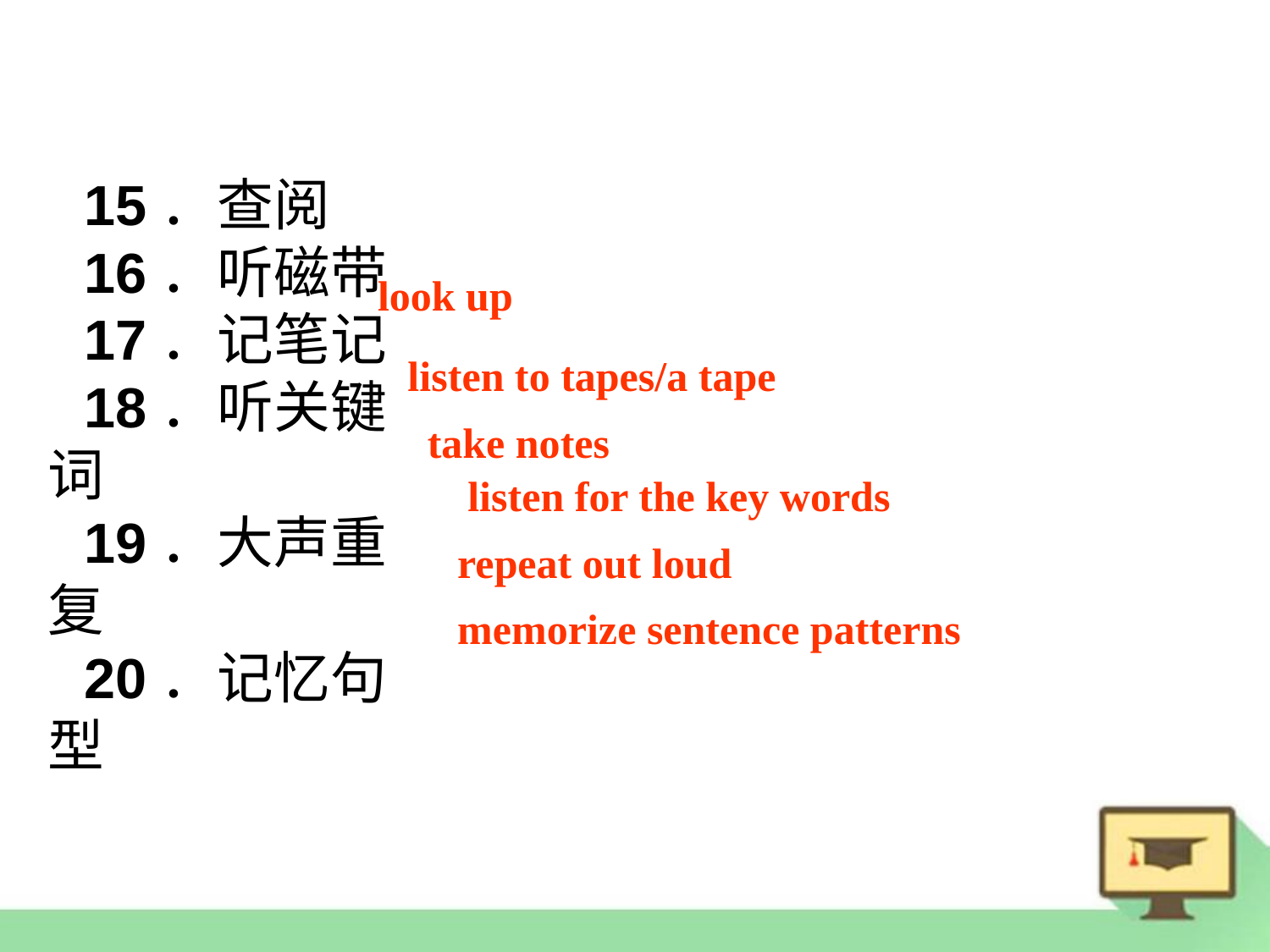

15．查阅
16．听磁带
17．记笔记
18．听关键词
19．大声重复
20．记忆句型
look up
listen to tapes/a tape
take notes
listen for the key words
repeat out loud
memorize sentence patterns